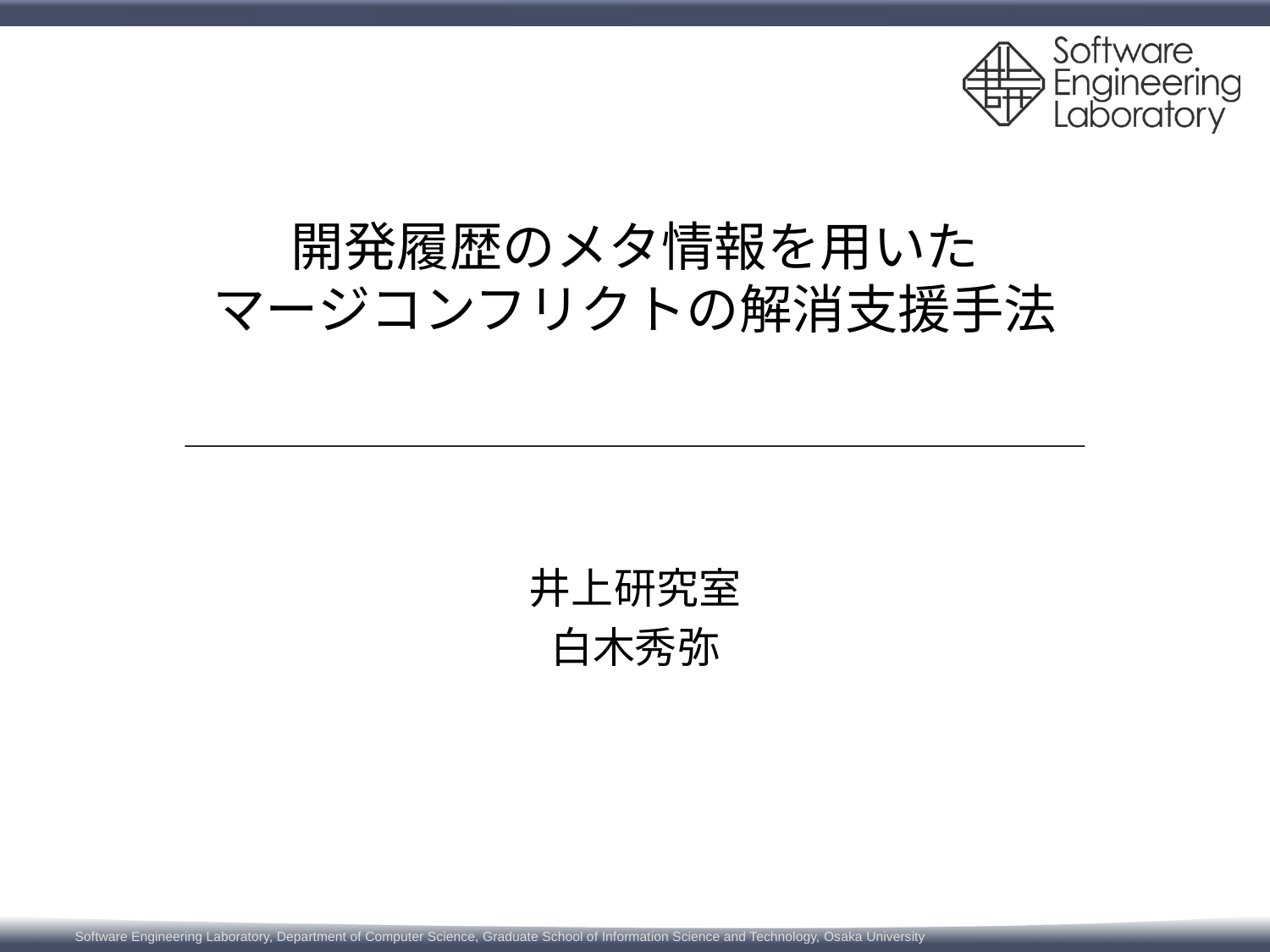

# 開発履歴のメタ情報を用いた マージコンフリクトの解消支援手法

井上研究室
白木秀弥